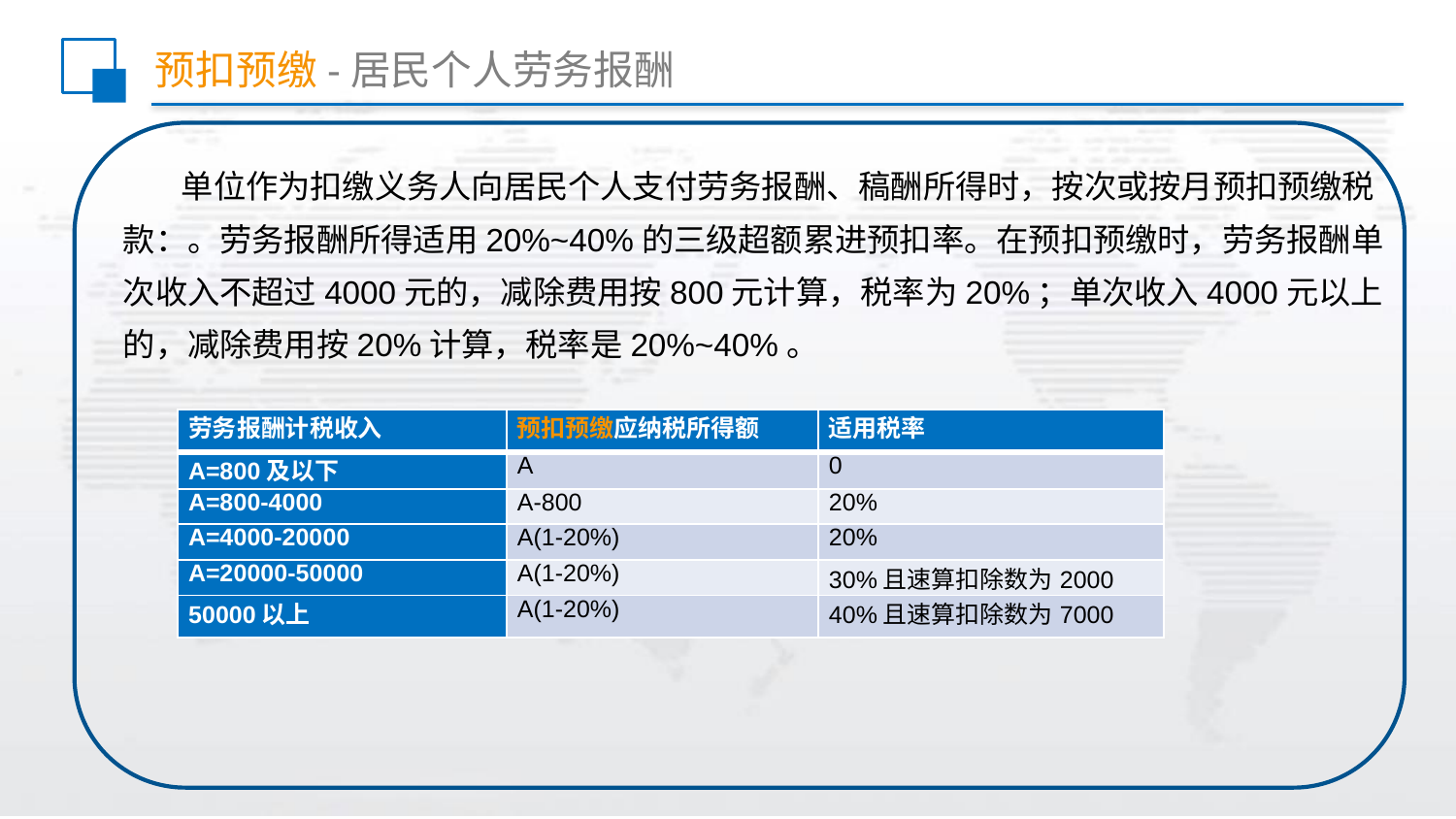

# 预扣预缴-居民个人劳务报酬

      单位作为扣缴义务人向居民个人支付劳务报酬、稿酬所得时，按次或按月预扣预缴税款：。劳务报酬所得适用20%~40%的三级超额累进预扣率。在预扣预缴时，劳务报酬单次收入不超过4000元的，减除费用按800元计算，税率为20%；单次收入4000元以上的，减除费用按20%计算，税率是20%~40%。
| 劳务报酬计税收入 | 预扣预缴应纳税所得额 | 适用税率 |
| --- | --- | --- |
| A=800及以下 | A | 0 |
| A=800-4000 | A-800 | 20% |
| A=4000-20000 | A(1-20%) | 20% |
| A=20000-50000 | A(1-20%) | 30%且速算扣除数为2000 |
| 50000以上 | A(1-20%) | 40%且速算扣除数为7000 |